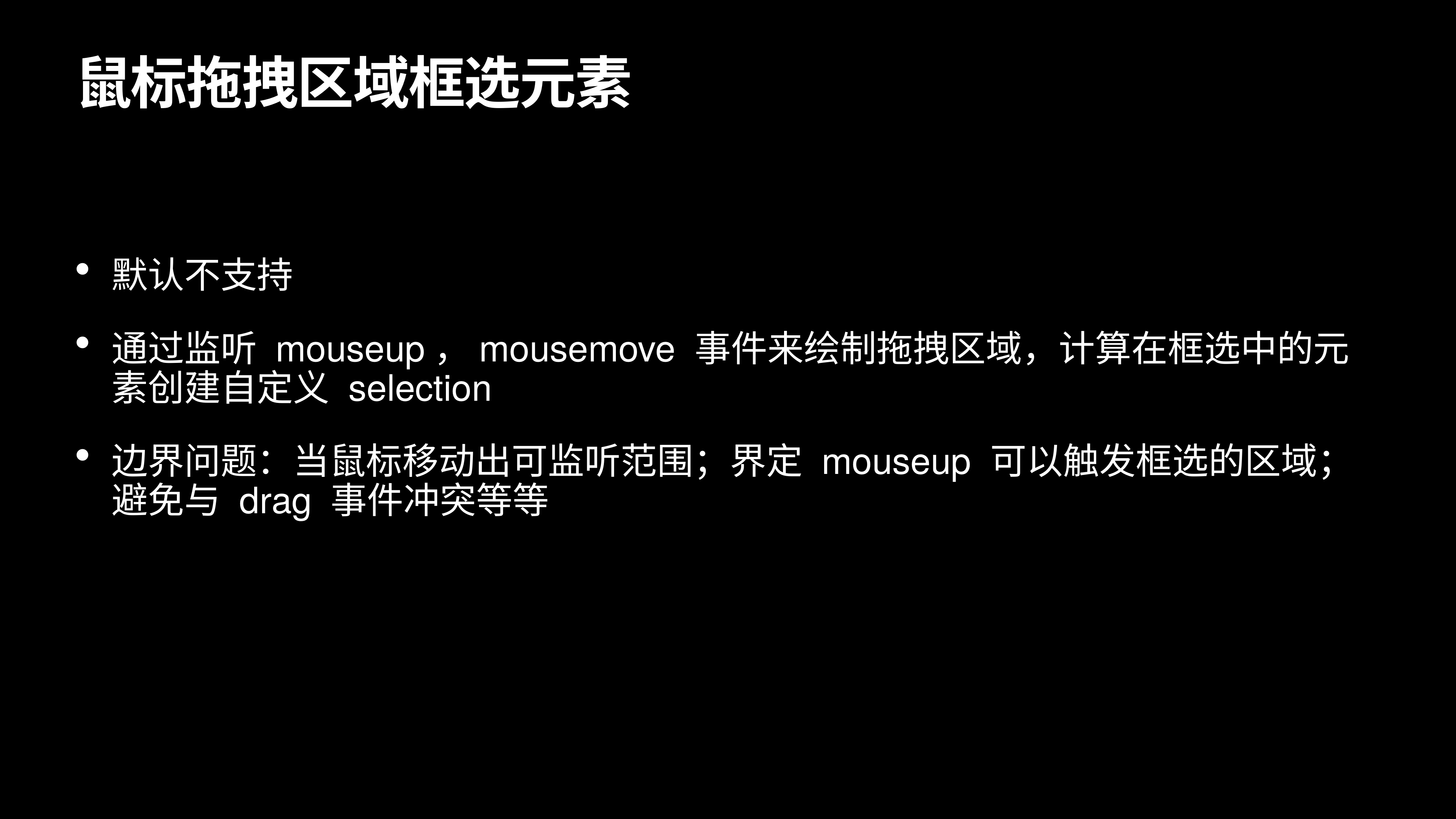

# 鼠标拖拽区域框选元素
默认不支持
通过监听 mouseup，mousemove 事件来绘制拖拽区域，计算在框选中的元素创建自定义 selection
边界问题：当鼠标移动出可监听范围；界定 mouseup 可以触发框选的区域；避免与 drag 事件冲突等等